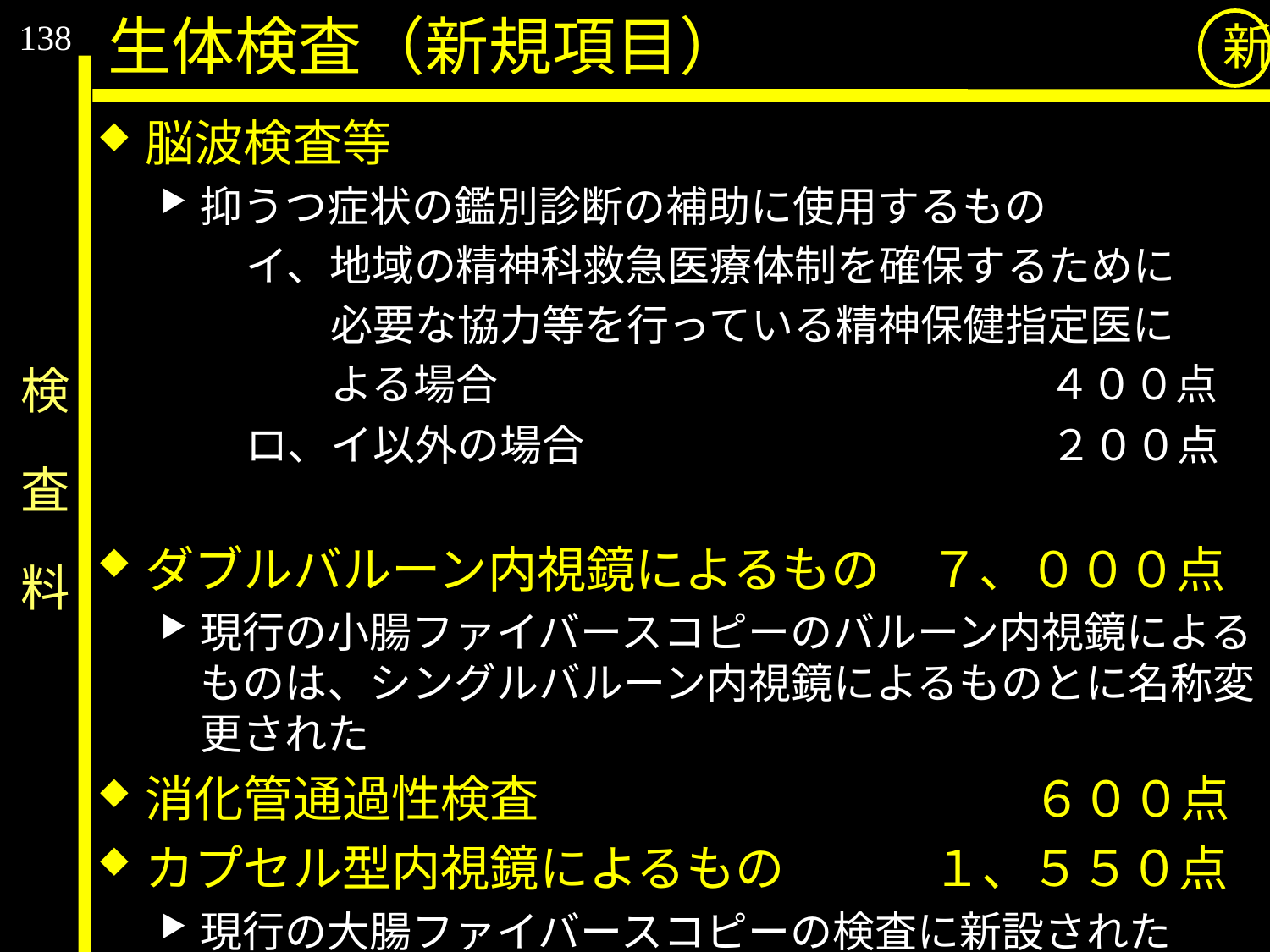

138
生体検査（新規項目）
新

脳波検査等
抑うつ症状の鑑別診断の補助に使用するもの
　　イ、地域の精神科救急医療体制を確保するために
　　　　必要な協力等を行っている精神保健指定医に
　　　　よる場合　　　　　　　　　　　　　４００点
　　ロ、イ以外の場合　　　　　　　　　　　２００点
ダブルバルーン内視鏡によるもの　７、０００点
現行の小腸ファイバースコピーのバルーン内視鏡によるものは、シングルバルーン内視鏡によるものとに名称変更された
消化管通過性検査　　　　　　　　　　６００点
カプセル型内視鏡によるもの　　　１、５５０点
現行の大腸ファイバースコピーの検査に新設された

# 検　査　料